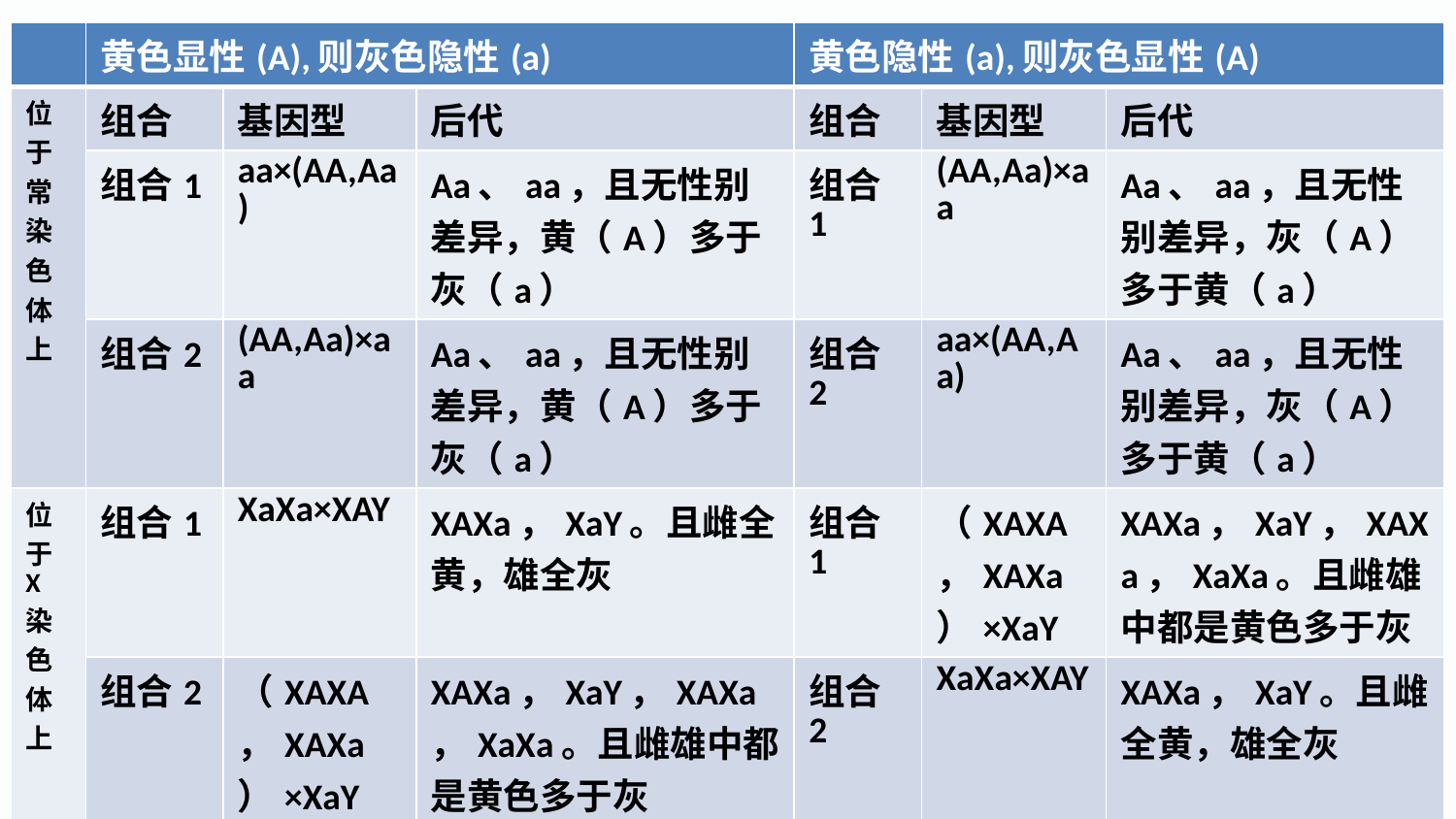

|  | 黄色显性(A),则灰色隐性(a) |  |  | 黄色隐性(a),则灰色显性(A) |  |  |
| --- | --- | --- | --- | --- | --- | --- |
| 位于常染色体上 | 组合 | 基因型 | 后代 | 组合 | 基因型 | 后代 |
|  | 组合1 | aa×(AA,Aa) | Aa、aa，且无性别差异，黄（A）多于灰（a） | 组合1 | (AA,Aa)×aa | Aa、aa，且无性别差异，灰（A）多于黄（a） |
|  | 组合2 | (AA,Aa)×aa | Aa、aa，且无性别差异，黄（A）多于灰（a） | 组合2 | aa×(AA,Aa) | Aa、aa，且无性别差异，灰（A）多于黄（a） |
| 位于 X 染色体上 | 组合1 | XaXa×XAY | XAXa，XaY。且雌全黄，雄全灰 | 组合1 | （XAXA，XAXa）×XaY | XAXa，XaY，XAXa，XaXa。且雌雄中都是黄色多于灰 |
|  | 组合2 | （XAXA，XAXa）×XaY | XAXa，XaY，XAXa，XaXa。且雌雄中都是黄色多于灰 | 组合2 | XaXa×XAY | XAXa，XaY。且雌全黄，雄全灰 |